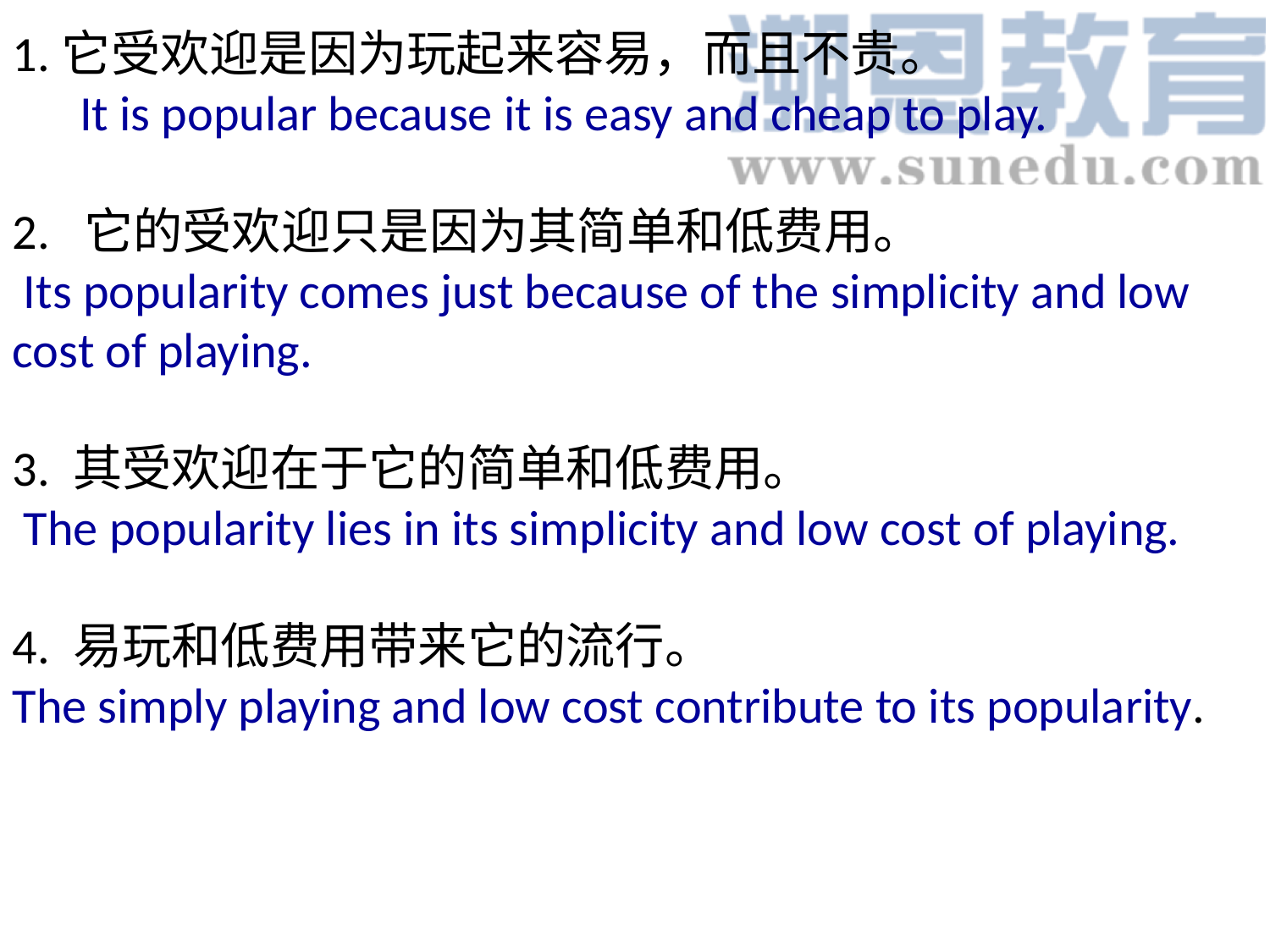

1.它受欢迎是因为玩起来容易，而且不贵。
      It is popular because it is easy and cheap to play.

2.  它的受欢迎只是因为其简单和低费用。
 Its popularity comes just because of the simplicity and low cost of playing.

3. 其受欢迎在于它的简单和低费用。
 The popularity lies in its simplicity and low cost of playing.

4. 易玩和低费用带来它的流行。
The simply playing and low cost contribute to its popularity.